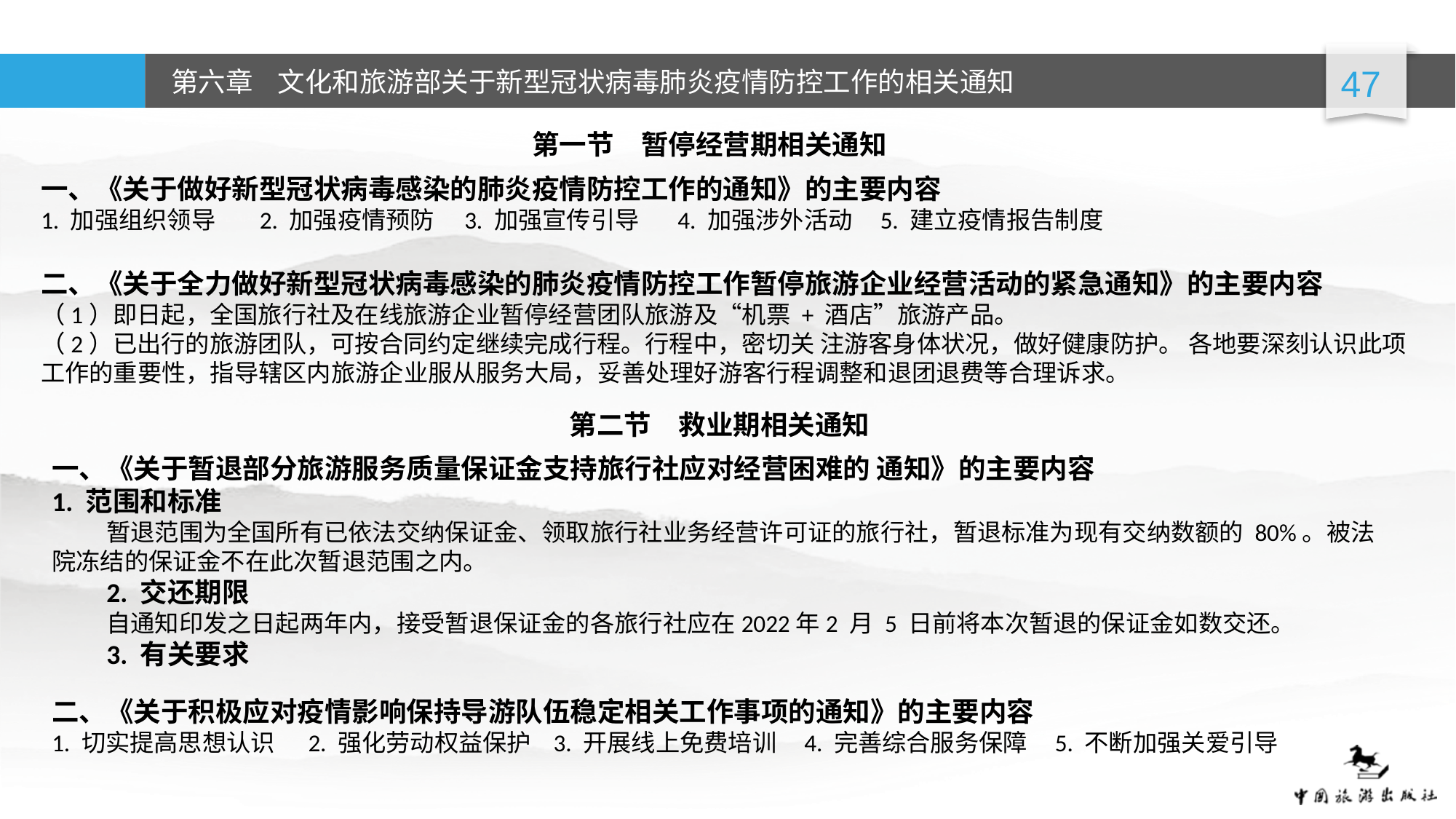

第一节　暂停经营期相关通知
一、《关于做好新型冠状病毒感染的肺炎疫情防控工作的通知》的主要内容
1. 加强组织领导       2. 加强疫情预防 3. 加强宣传引导      4. 加强涉外活动    5. 建立疫情报告制度

二、《关于全力做好新型冠状病毒感染的肺炎疫情防控工作暂停旅游企业经营活动的紧急通知》的主要内容
（1）即日起，全国旅行社及在线旅游企业暂停经营团队旅游及“机票 + 酒店”旅游产品。
（2）已出行的旅游团队，可按合同约定继续完成行程。行程中，密切关 注游客身体状况，做好健康防护。 各地要深刻认识此项工作的重要性，指导辖区内旅游企业服从服务大局，妥善处理好游客行程调整和退团退费等合理诉求。

第二节　救业期相关通知
一、《关于暂退部分旅游服务质量保证金支持旅行社应对经营困难的 通知》的主要内容
1. 范围和标准
暂退范围为全国所有已依法交纳保证金、领取旅行社业务经营许可证的旅行社，暂退标准为现有交纳数额的 80%。被法院冻结的保证金不在此次暂退范围之内。
2. 交还期限
自通知印发之日起两年内，接受暂退保证金的各旅行社应在2022年2 月 5 日前将本次暂退的保证金如数交还。
3. 有关要求
二、《关于积极应对疫情影响保持导游队伍稳定相关工作事项的通知》的主要内容
1. 切实提高思想认识     2. 强化劳动权益保护   3. 开展线上免费培训    4. 完善综合服务保障    5. 不断加强关爱引导